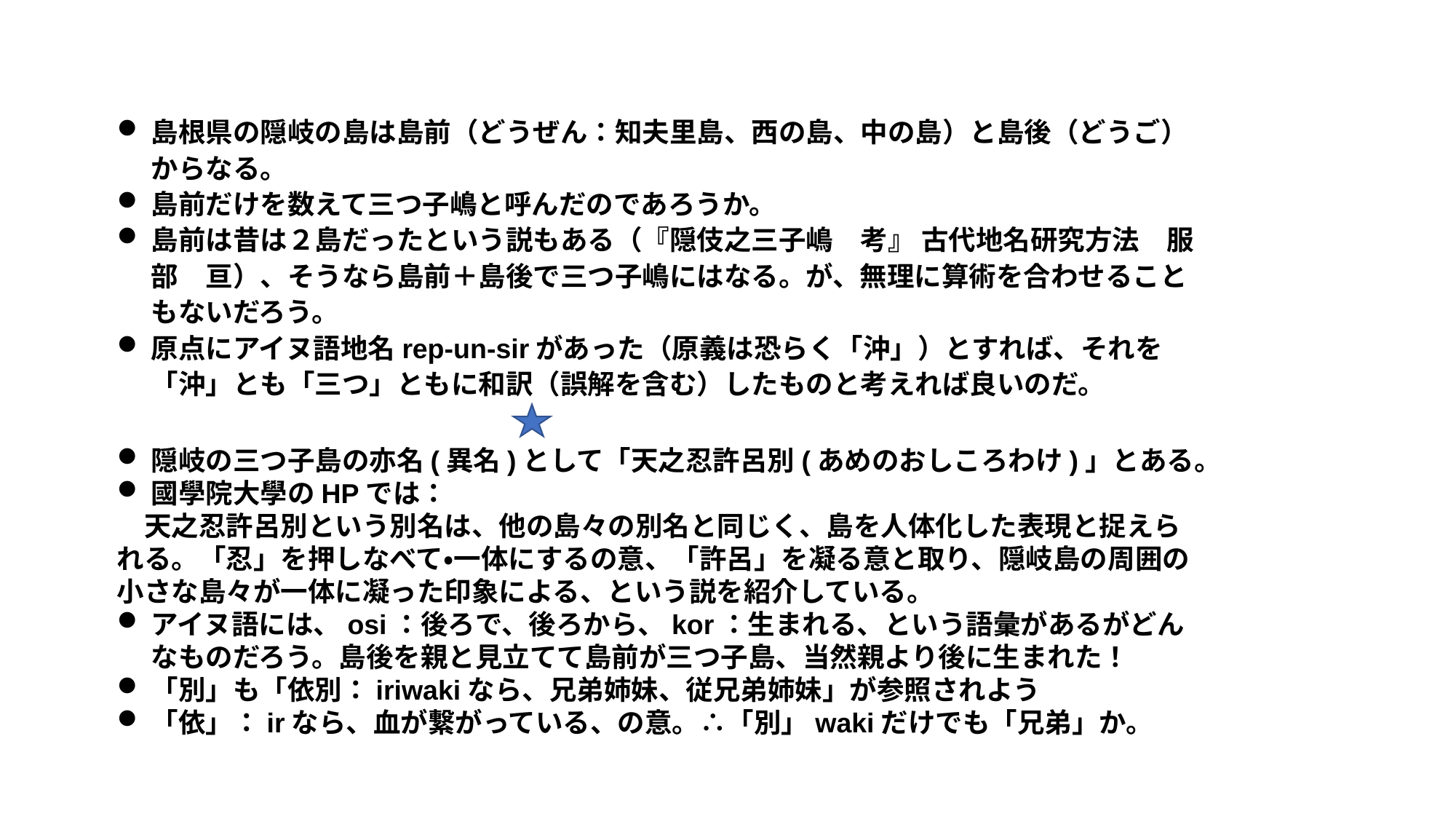

島根県の隠岐の島は島前（どうぜん：知夫里島、西の島、中の島）と島後（どうご）からなる。
島前だけを数えて三つ子嶋と呼んだのであろうか。
島前は昔は２島だったという説もある（『隠伎之三子嶋　考』 古代地名研究方法　服部　亘）、そうなら島前＋島後で三つ子嶋にはなる。が、無理に算術を合わせることもないだろう。
原点にアイヌ語地名rep-un-sirがあった（原義は恐らく「沖」）とすれば、それを「沖」とも「三つ」ともに和訳（誤解を含む）したものと考えれば良いのだ。

隠岐の三つ子島の亦名(異名)として「天之忍許呂別(あめのおしころわけ)」とある。
國學院大學のHPでは：
　天之忍許呂別という別名は、他の島々の別名と同じく、島を人体化した表現と捉えられる。「忍」を押しなべて・一体にするの意、「許呂」を凝る意と取り、隠岐島の周囲の小さな島々が一体に凝った印象による、という説を紹介している。
アイヌ語には、osi：後ろで、後ろから、kor：生まれる、という語彙があるがどんなものだろう。島後を親と見立てて島前が三つ子島、当然親より後に生まれた！
「別」も「依別：iriwakiなら、兄弟姉妹、従兄弟姉妹」が参照されよう
「依」：irなら、血が繋がっている、の意。∴「別」wakiだけでも「兄弟」か。